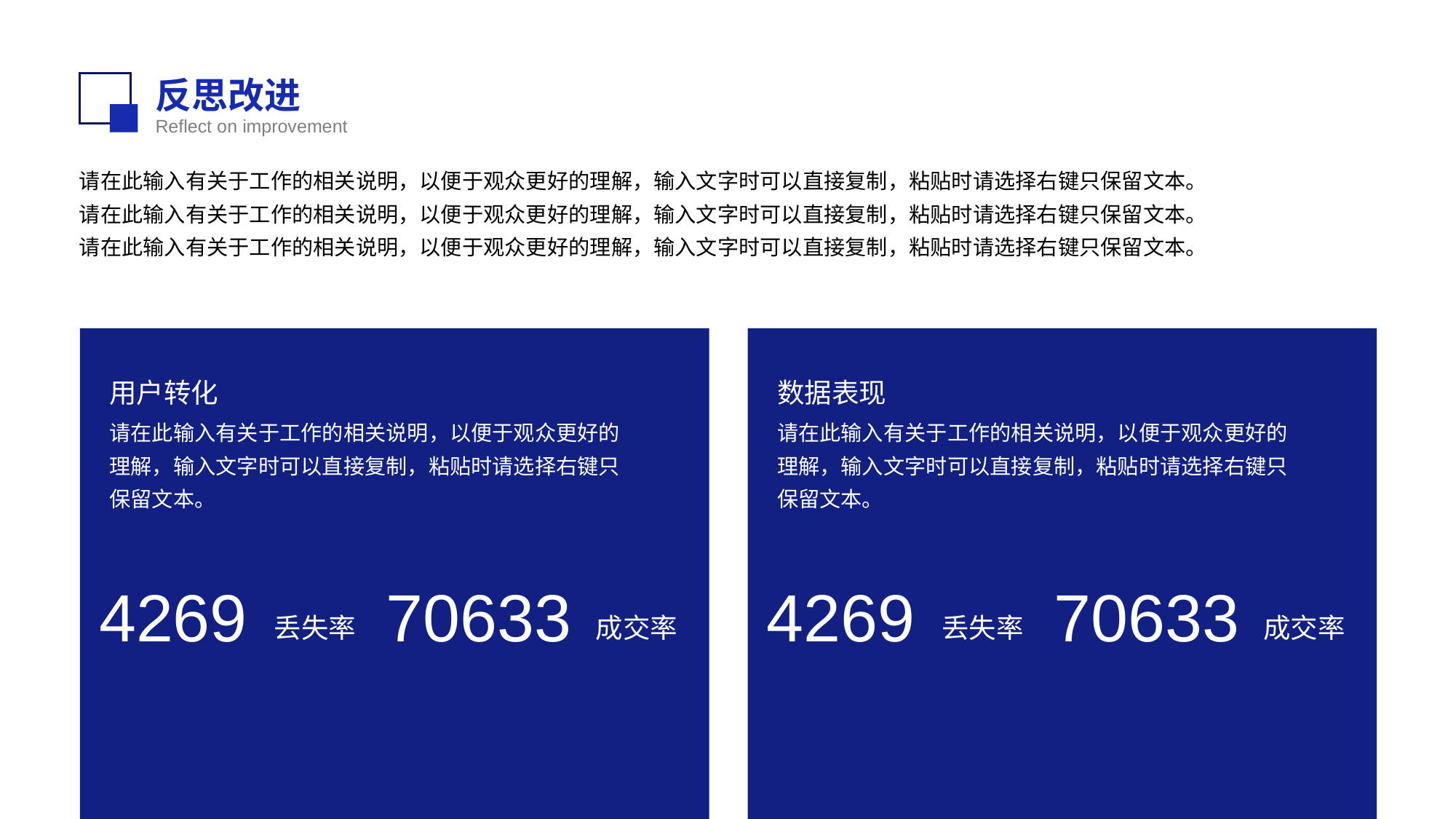

反思改进
Reflect on improvement
请在此输入有关于工作的相关说明，以便于观众更好的理解，输入文字时可以直接复制，粘贴时请选择右键只保留文本。
请在此输入有关于工作的相关说明，以便于观众更好的理解，输入文字时可以直接复制，粘贴时请选择右键只保留文本。
请在此输入有关于工作的相关说明，以便于观众更好的理解，输入文字时可以直接复制，粘贴时请选择右键只保留文本。

用户转化
数据表现
请在此输入有关于工作的相关说明，以便于观众更好的理解，输入文字时可以直接复制，粘贴时请选择右键只保留文本。
请在此输入有关于工作的相关说明，以便于观众更好的理解，输入文字时可以直接复制，粘贴时请选择右键只保留文本。
70633
70633
4269
4269
成交率
成交率
丢失率
丢失率